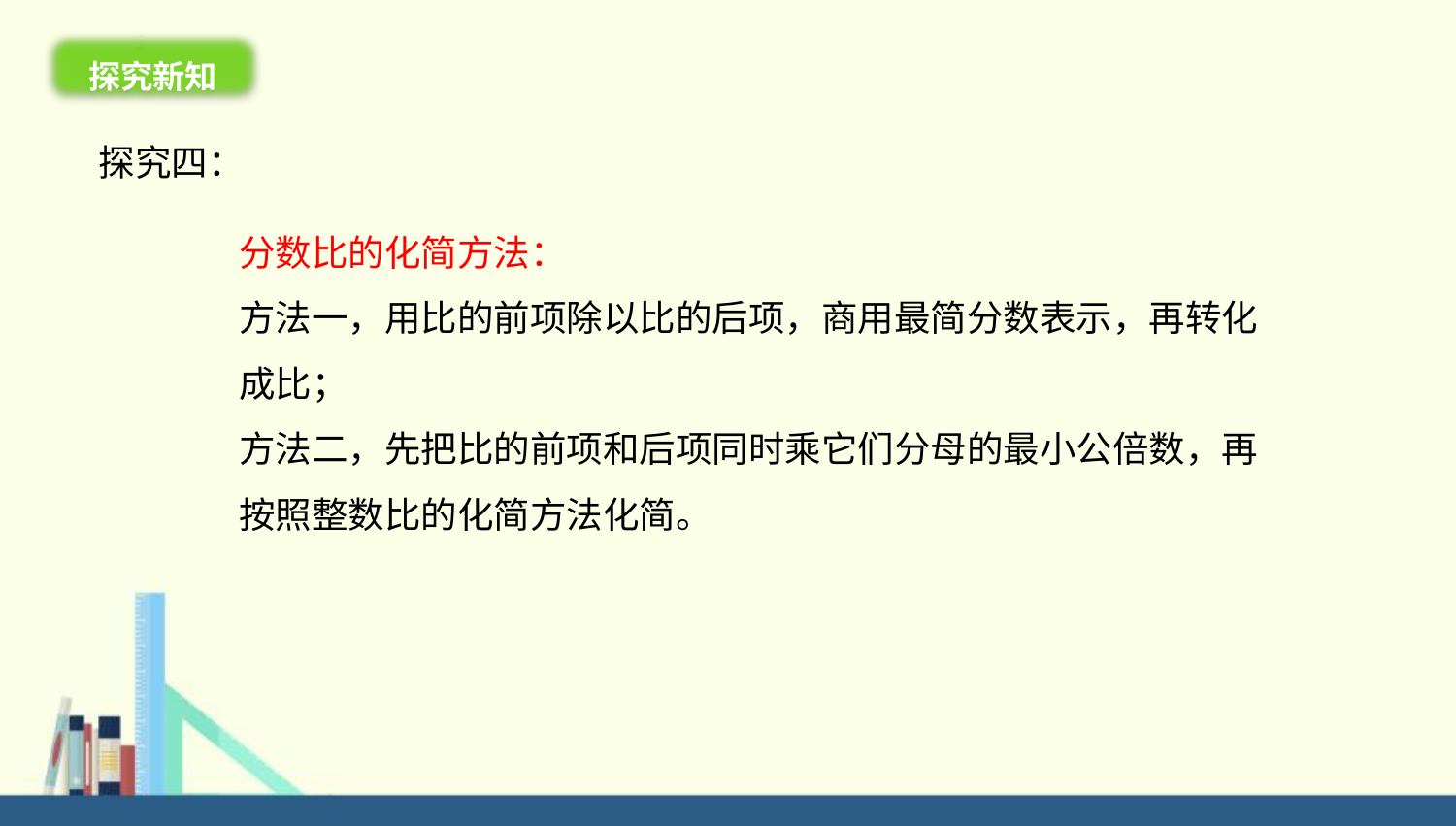

探究新知
探究四：
分数比的化简方法：
方法一，用比的前项除以比的后项，商用最简分数表示，再转化成比；
方法二，先把比的前项和后项同时乘它们分母的最小公倍数，再按照整数比的化简方法化简。